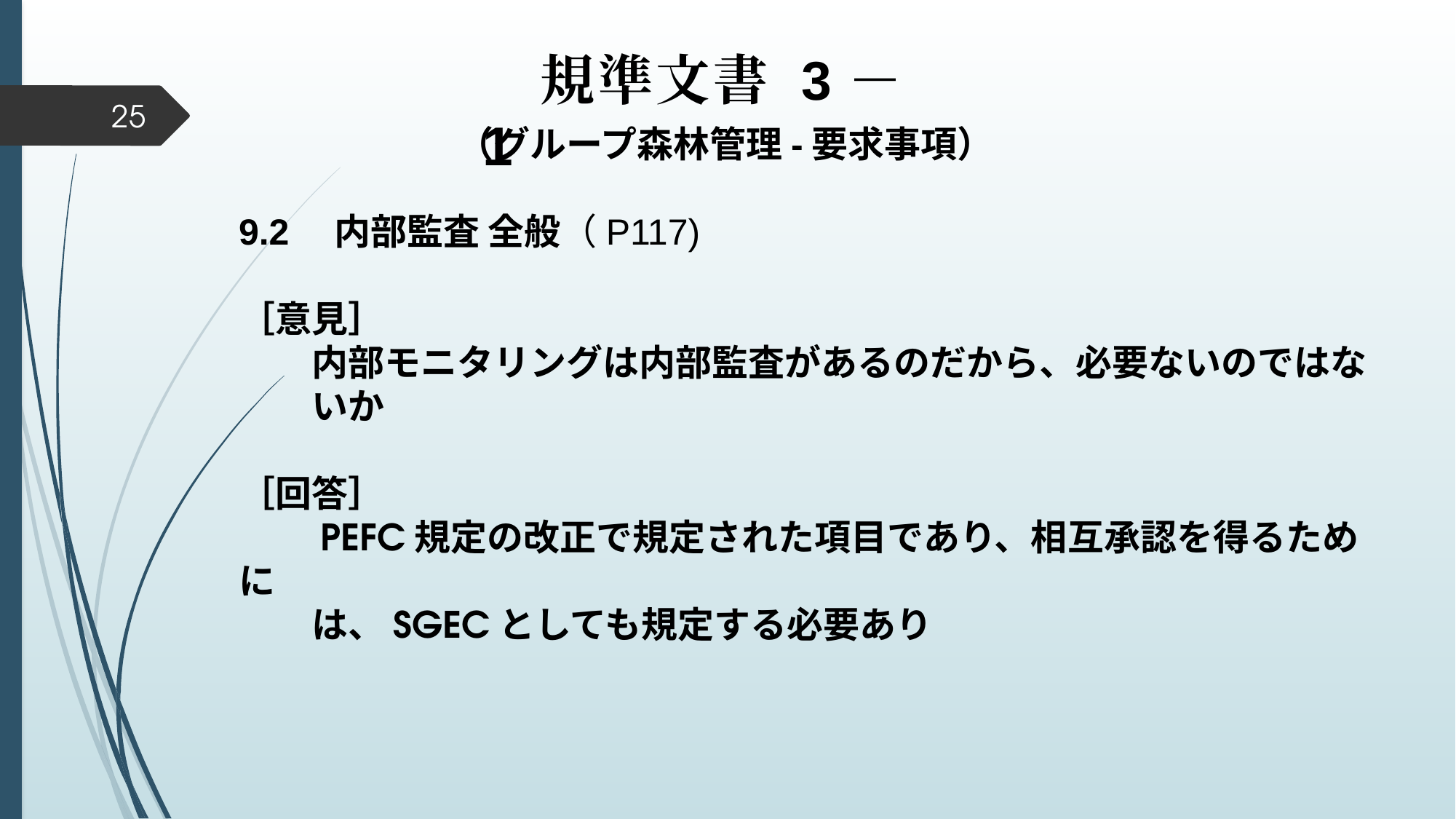

規準文書 3－1
25
　　　　　　（グループ森林管理-要求事項）

9.2　内部監査 全般（P117)

［意見］
　　内部モニタリングは内部監査があるのだから、必要ないのではな
　　いか

［回答］
　　PEFC規定の改正で規定された項目であり、相互承認を得るために
　　は、SGECとしても規定する必要あり